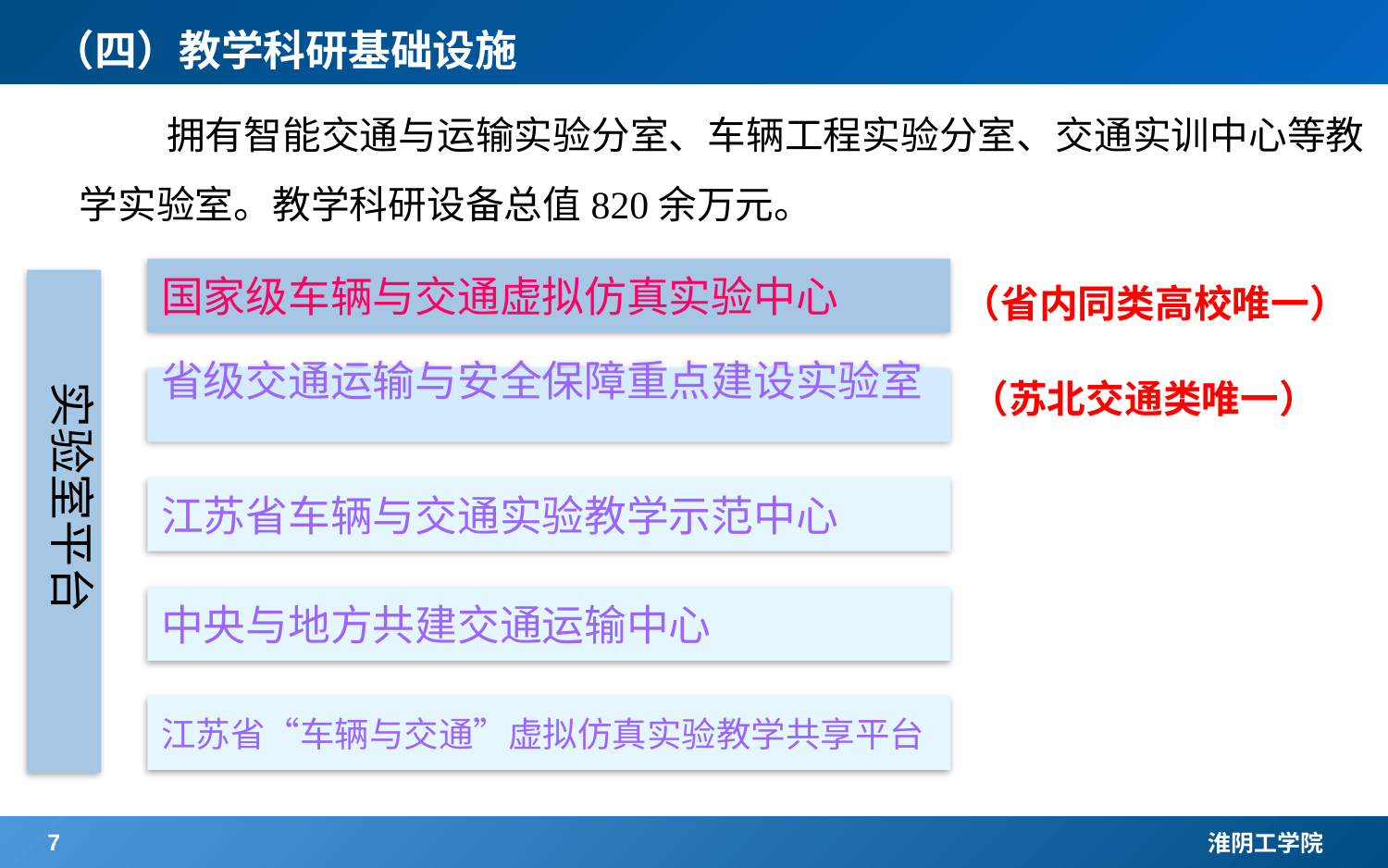

（四）教学科研基础设施
 拥有智能交通与运输实验分室、车辆工程实验分室、交通实训中心等教学实验室。教学科研设备总值820余万元。
国家级车辆与交通虚拟仿真实验中心
（省内同类高校唯一）

实验室平台
省级交通运输与安全保障重点建设实验室
（苏北交通类唯一）
江苏省车辆与交通实验教学示范中心

中央与地方共建交通运输中心
江苏省“车辆与交通”虚拟仿真实验教学共享平台